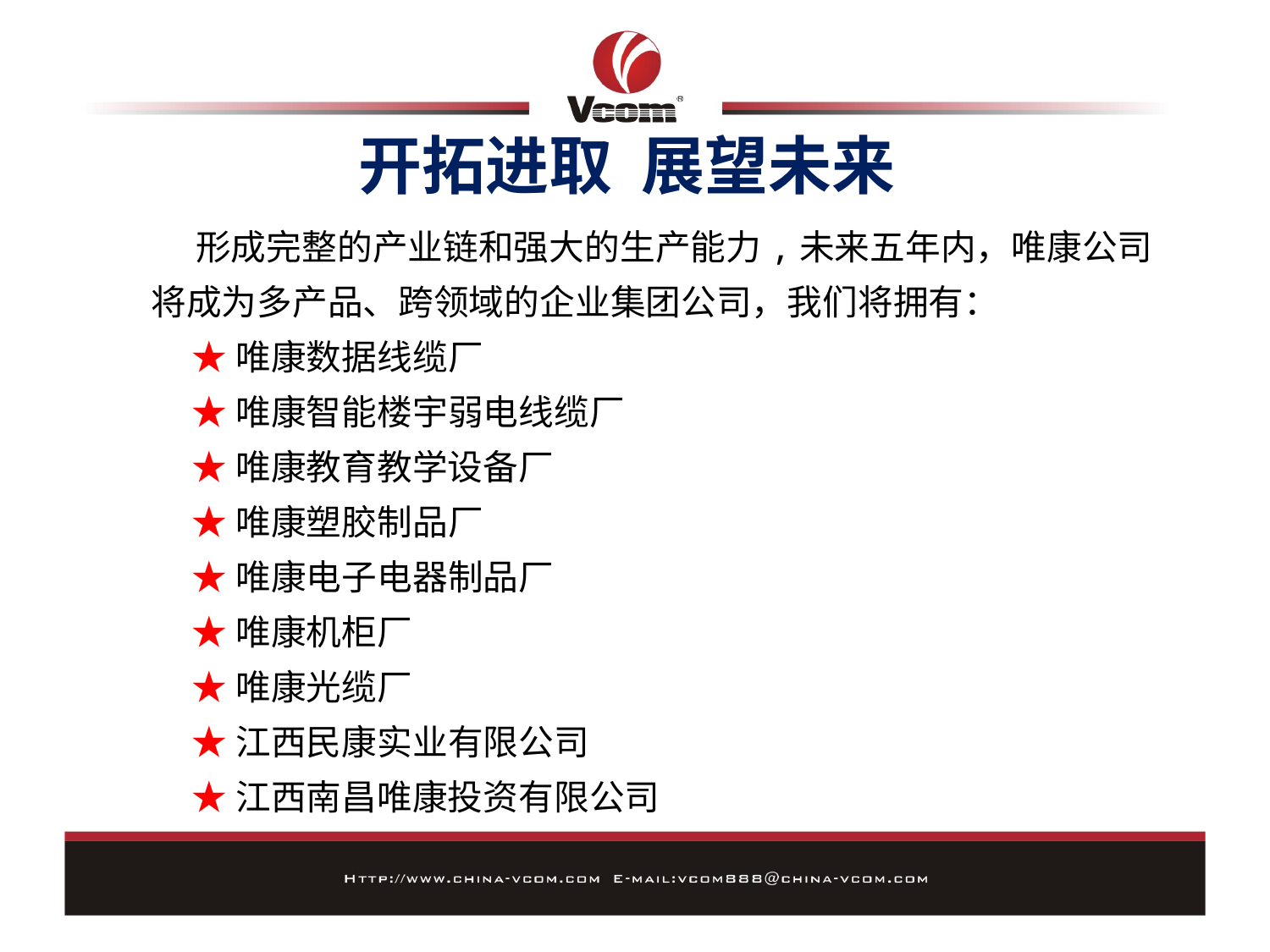

开拓进取  展望未来
              形成完整的产业链和强大的生产能力,未来五年内，唯康公司将成为多产品、跨领域的企业集团公司，我们将拥有：
             ★唯康数据线缆厂
             ★唯康智能楼宇弱电线缆厂
             ★唯康教育教学设备厂
             ★唯康塑胶制品厂
             ★唯康电子电器制品厂
             ★唯康机柜厂
             ★唯康光缆厂
             ★江西民康实业有限公司
             ★江西南昌唯康投资有限公司